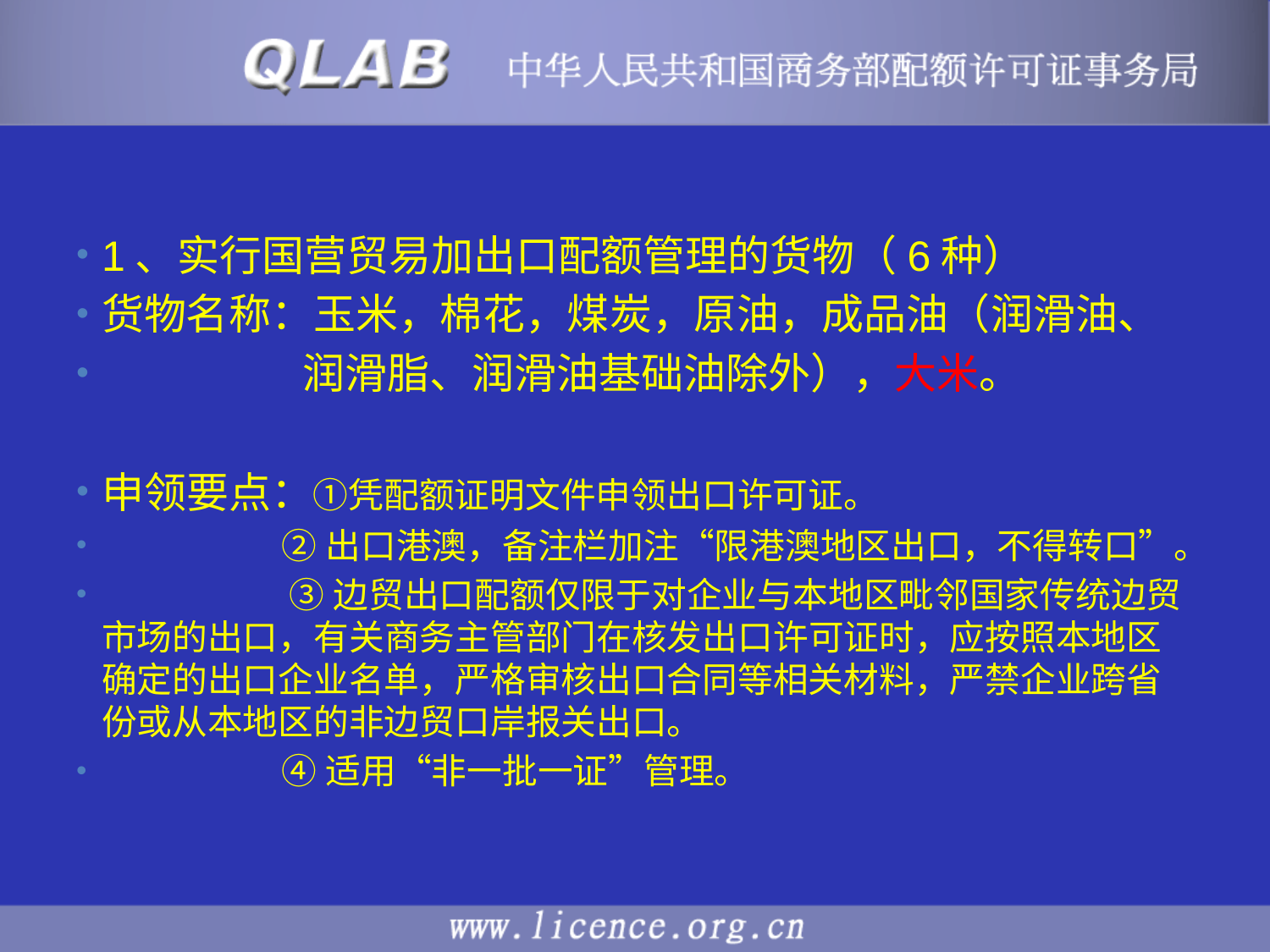

#
1、实行国营贸易加出口配额管理的货物（6种）
货物名称：玉米，棉花，煤炭，原油，成品油（润滑油、
                    润滑脂、润滑油基础油除外），大米。

申领要点：①凭配额证明文件申领出口许可证。
                       ②出口港澳，备注栏加注“限港澳地区出口，不得转口”。
                        ③边贸出口配额仅限于对企业与本地区毗邻国家传统边贸市场的出口，有关商务主管部门在核发出口许可证时，应按照本地区确定的出口企业名单，严格审核出口合同等相关材料，严禁企业跨省份或从本地区的非边贸口岸报关出口。
                       ④适用“非一批一证”管理。